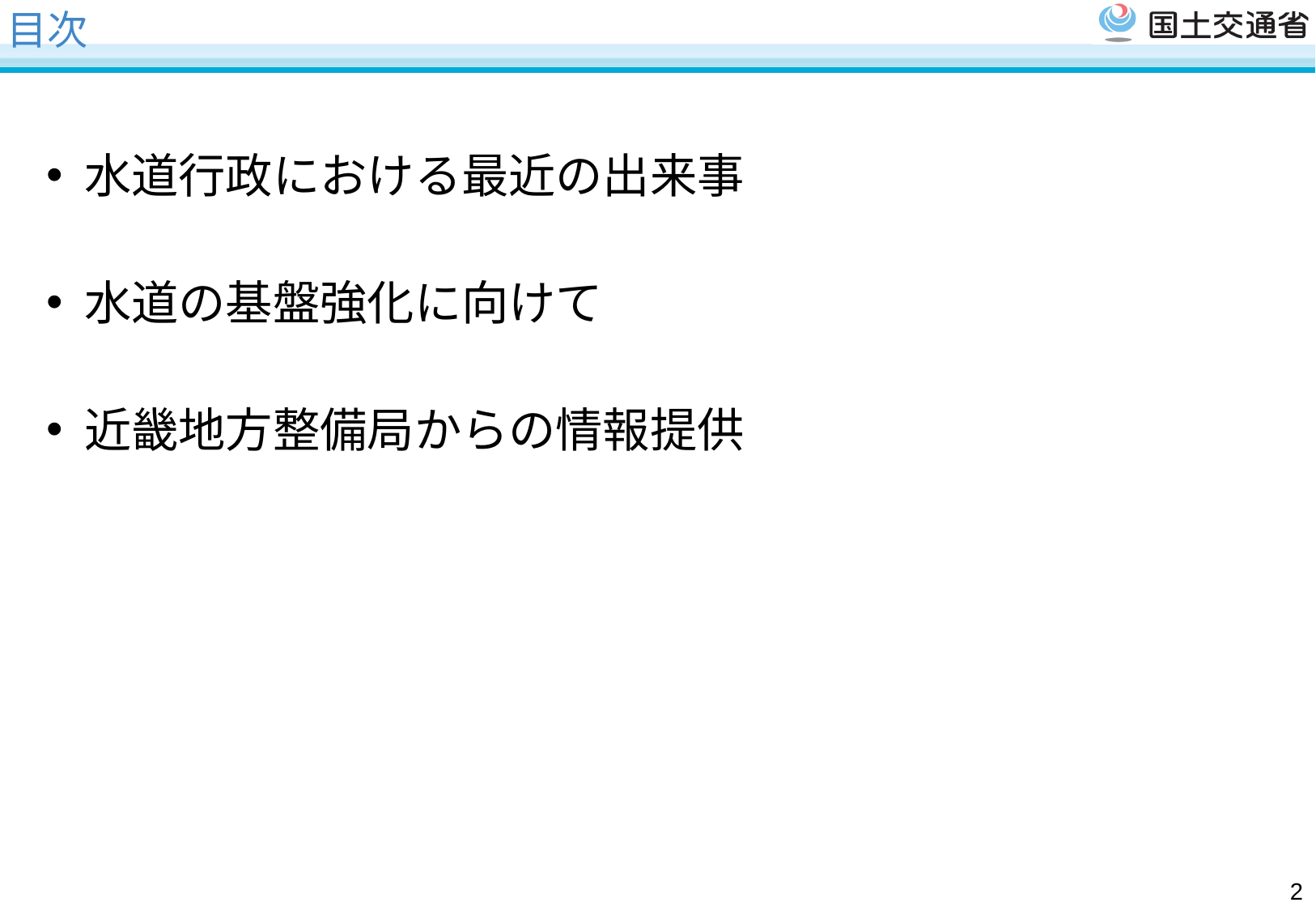

目次
水道行政における最近の出来事

水道の基盤強化に向けて

近畿地方整備局からの情報提供
2